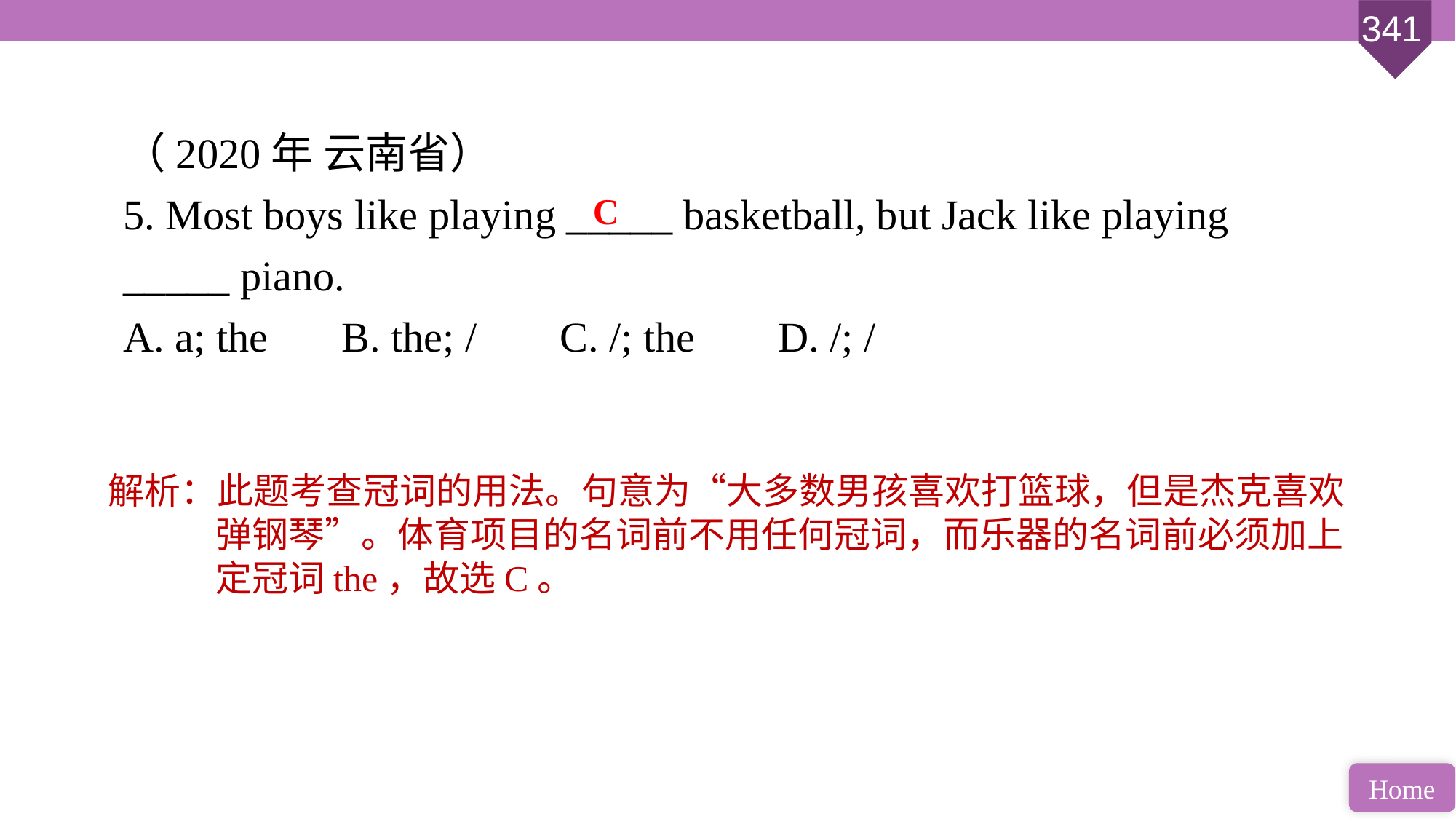

（2020年 云南省）
5. Most boys like playing _____ basketball, but Jack like playing _____ piano.
A. a; the 	B. the; / 	C. /; the 	D. /; /
C
解析：此题考查冠词的用法。句意为“大多数男孩喜欢打篮球，但是杰克喜欢弹钢琴”。体育项目的名词前不用任何冠词，而乐器的名词前必须加上定冠词the，故选C。